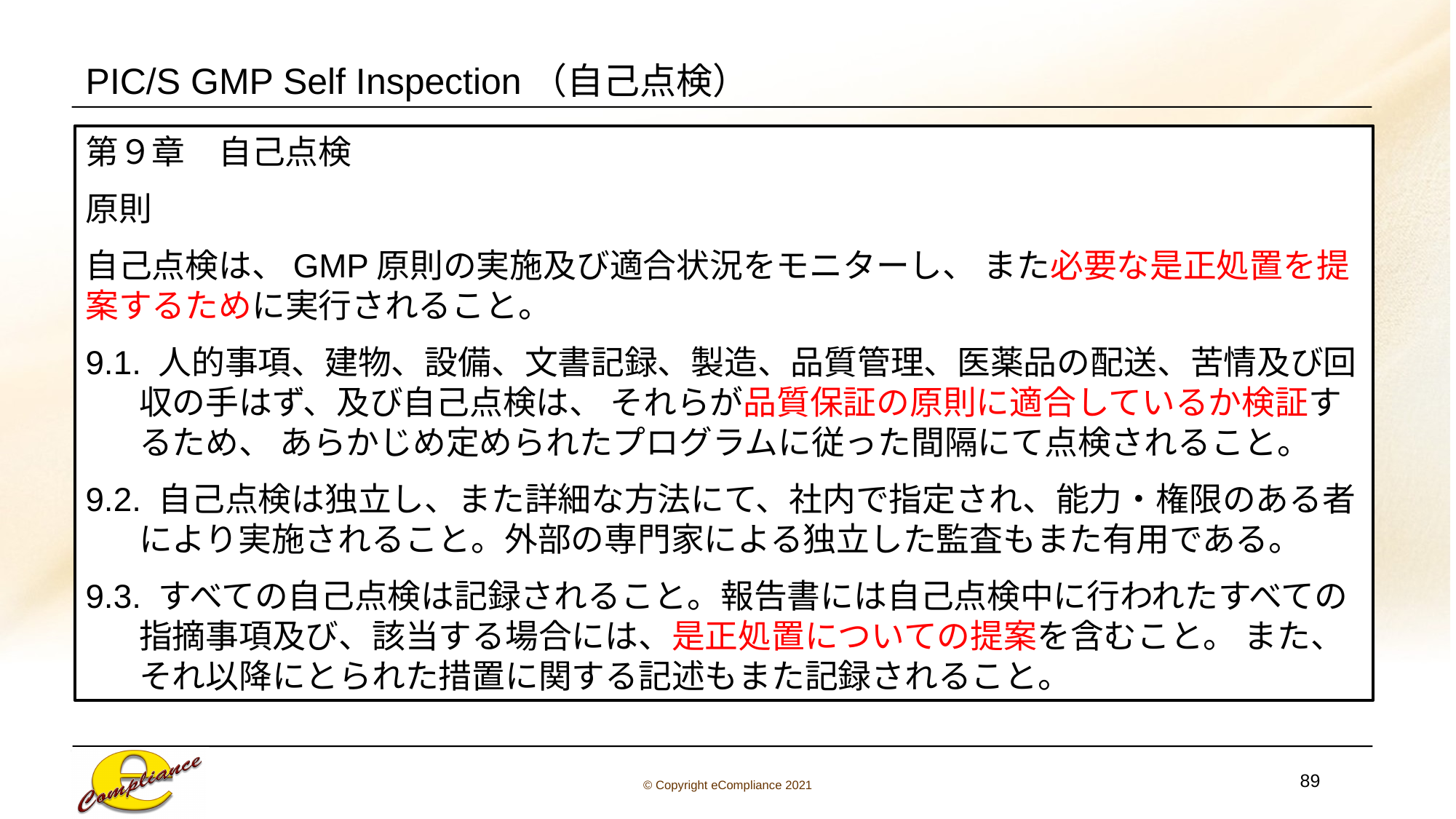

PIC/S GMP Self Inspection（自己点検）
第９章　自己点検
原則
自己点検は、GMP原則の実施及び適合状況をモニターし、 また必要な是正処置を提案するために実行されること。
9.1. 人的事項、建物、設備、文書記録、製造、品質管理、医薬品の配送、苦情及び回収の手はず、及び自己点検は、 それらが品質保証の原則に適合しているか検証するため、 あらかじめ定められたプログラムに従った間隔にて点検されること。
9.2. 自己点検は独立し、また詳細な方法にて、社内で指定され、能力・権限のある者により実施されること。外部の専門家による独立した監査もまた有用である。
9.3. すべての自己点検は記録されること。報告書には自己点検中に行われたすべての指摘事項及び、該当する場合には、是正処置についての提案を含むこと。 また、それ以降にとられた措置に関する記述もまた記録されること。